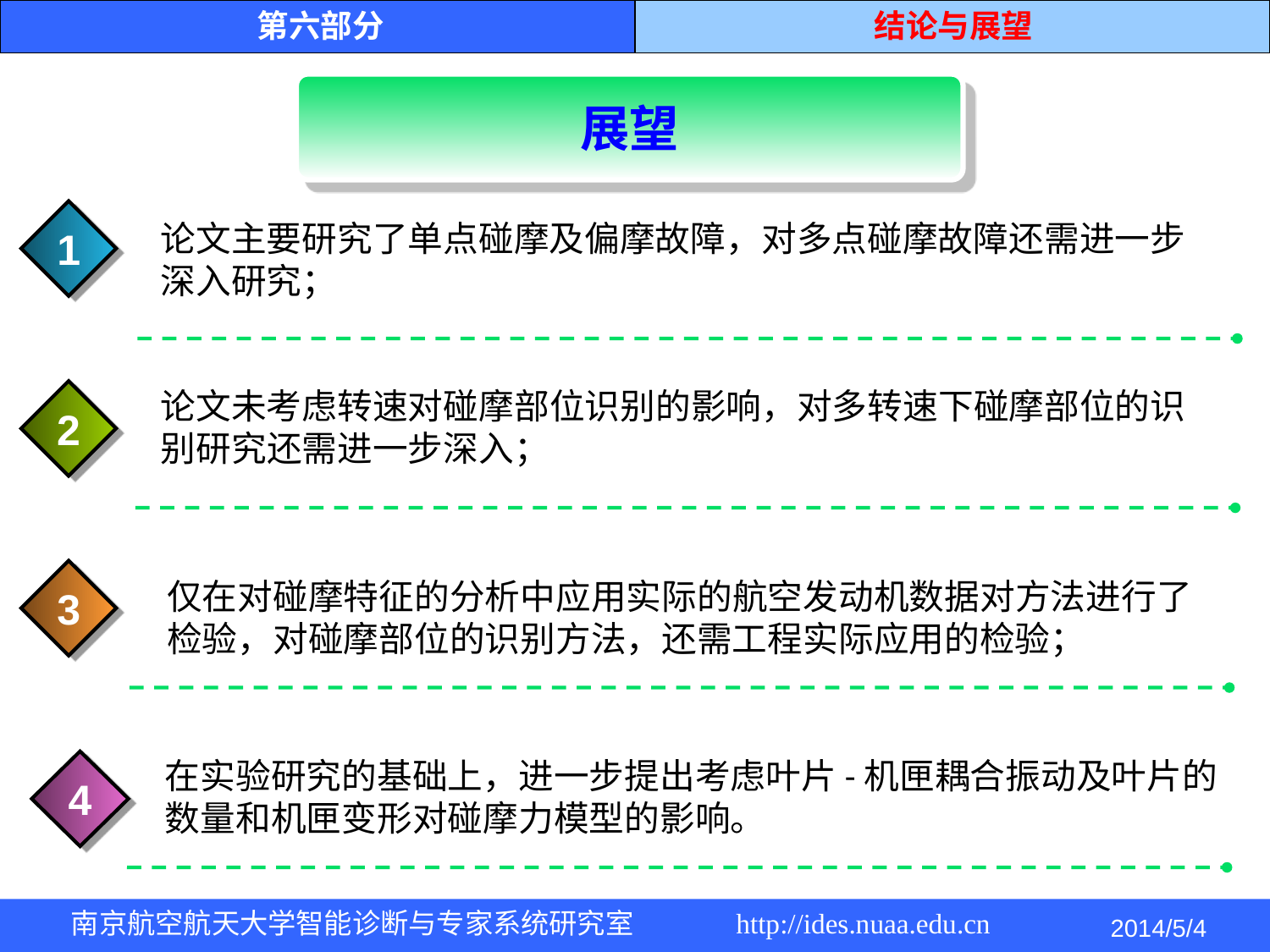

第六部分
结论与展望
展望
1
1
论文主要研究了单点碰摩及偏摩故障，对多点碰摩故障还需进一步深入研究；

论文未考虑转速对碰摩部位识别的影响，对多转速下碰摩部位的识别研究还需进一步深入；

2

3

仅在对碰摩特征的分析中应用实际的航空发动机数据对方法进行了检验，对碰摩部位的识别方法，还需工程实际应用的检验；

4
在实验研究的基础上，进一步提出考虑叶片-机匣耦合振动及叶片的数量和机匣变形对碰摩力模型的影响。
4

2014/5/4
南京航空航天大学智能诊断与专家系统研究室               http://ides.nuaa.edu.cn